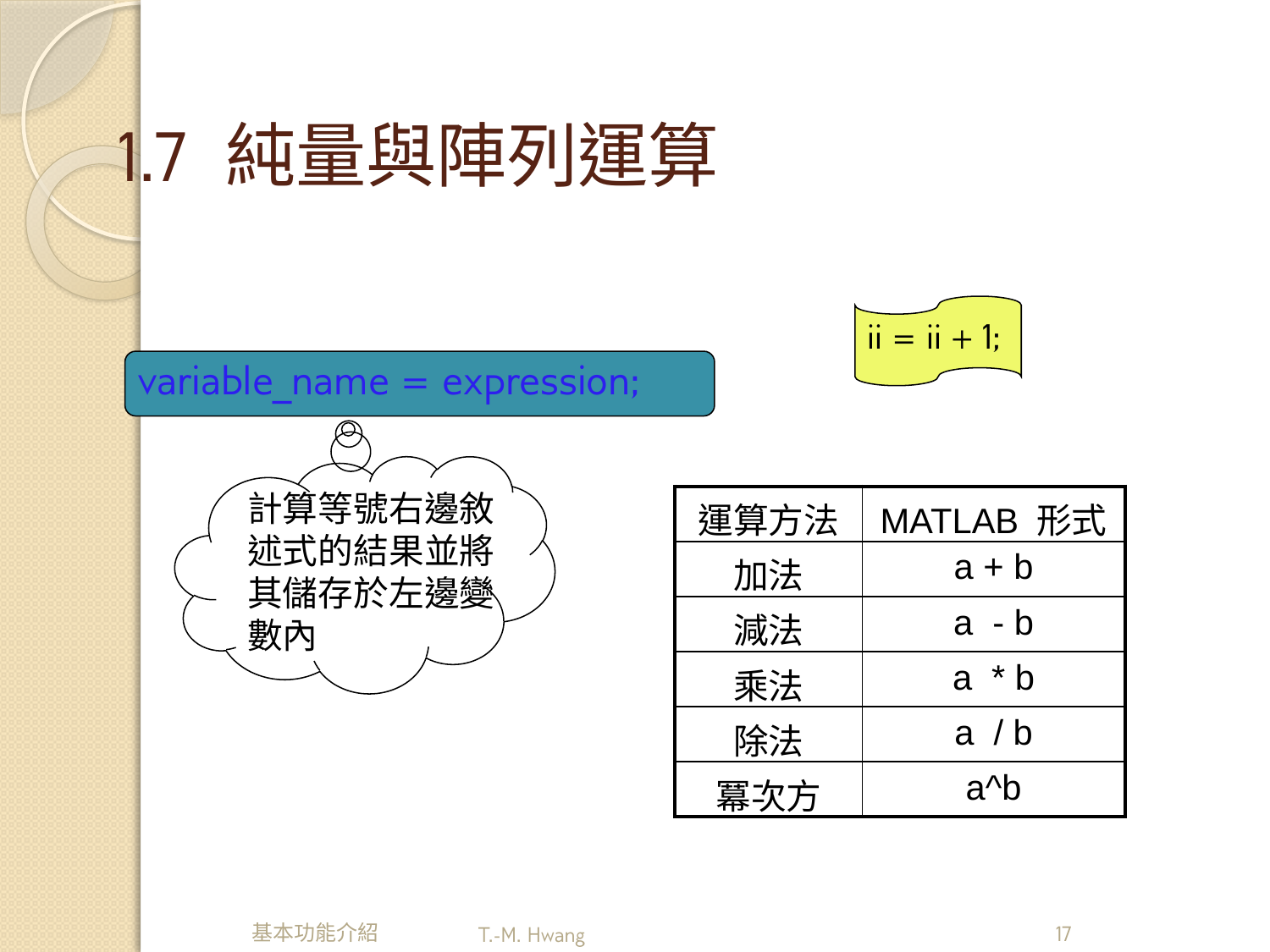

# 1.7 純量與陣列運算

ii = ii + 1;
variable_name = expression;

計算等號右邊敘述式的結果並將其儲存於左邊變數內
| 運算方法 | MATLAB 形式 |
| --- | --- |
| 加法 | a + b |
| 減法 | a - b |
| 乘法 | a \* b |
| 除法 | a / b |
| 冪次方 | a^b |
基本功能介紹
17
T.-M. Hwang